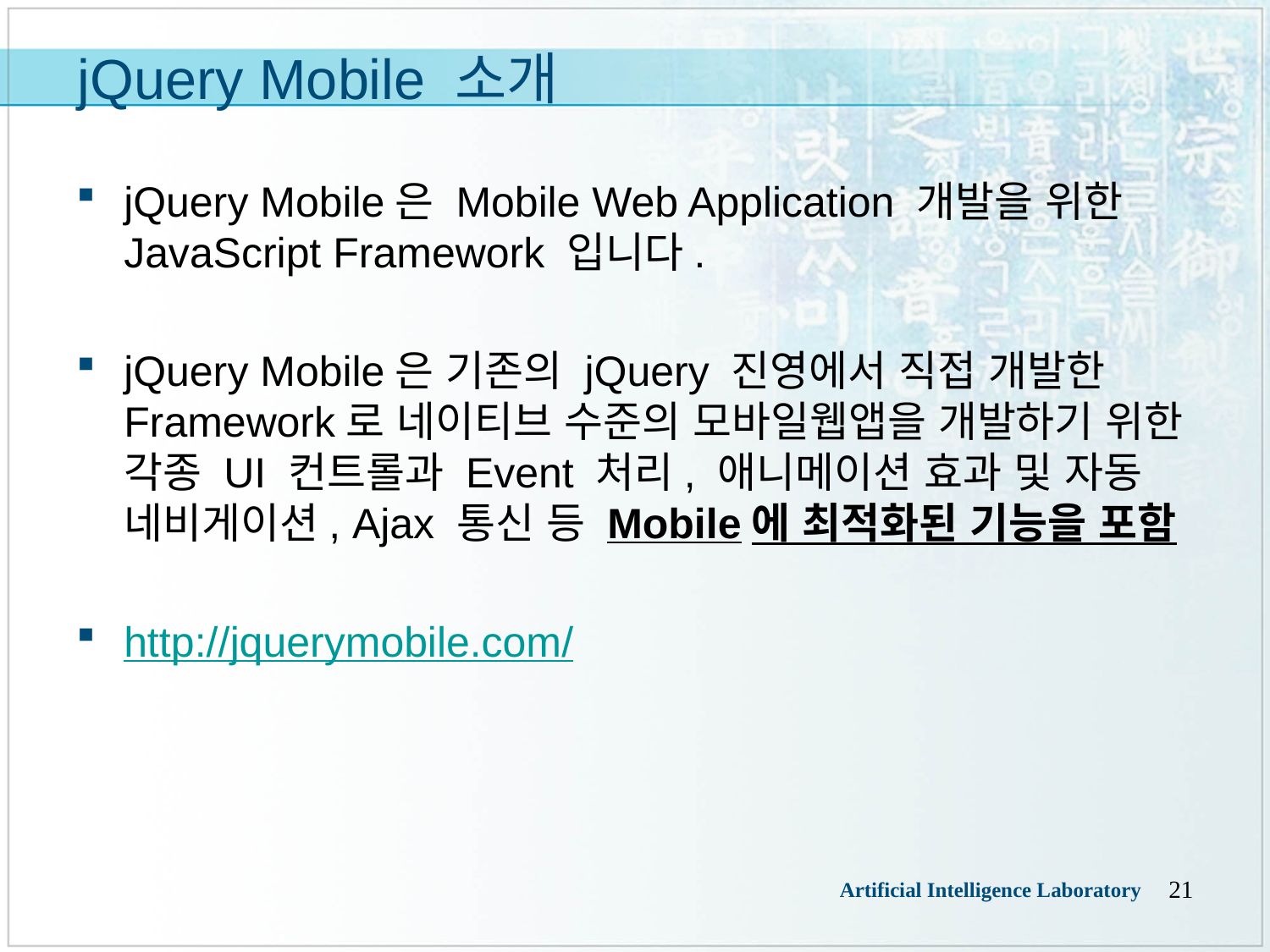

# jQuery Mobile 소개
jQuery Mobile은 Mobile Web Application 개발을 위한 JavaScript Framework 입니다.

jQuery Mobile은 기존의 jQuery 진영에서 직접 개발한 Framework로 네이티브 수준의 모바일웹앱을 개발하기 위한 각종 UI 컨트롤과 Event 처리, 애니메이션 효과 및 자동 네비게이션, Ajax 통신 등 Mobile에 최적화된 기능을 포함

http://jquerymobile.com/

21